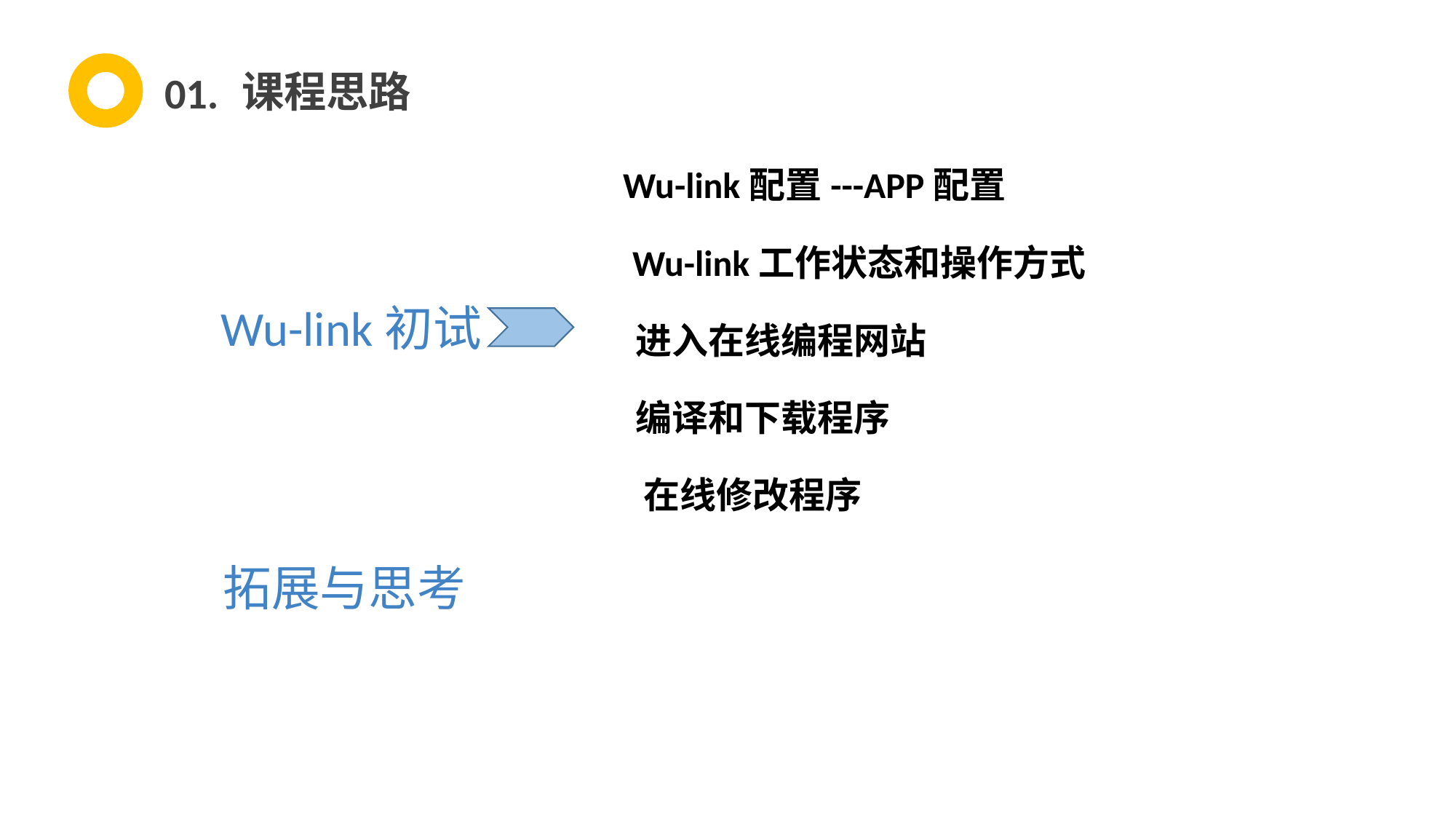

课程思路
01.
Wu-link配置---APP配置
Wu-link工作状态和操作方式
Wu-link初试

进入在线编程网站
编译和下载程序
在线修改程序
拓展与思考